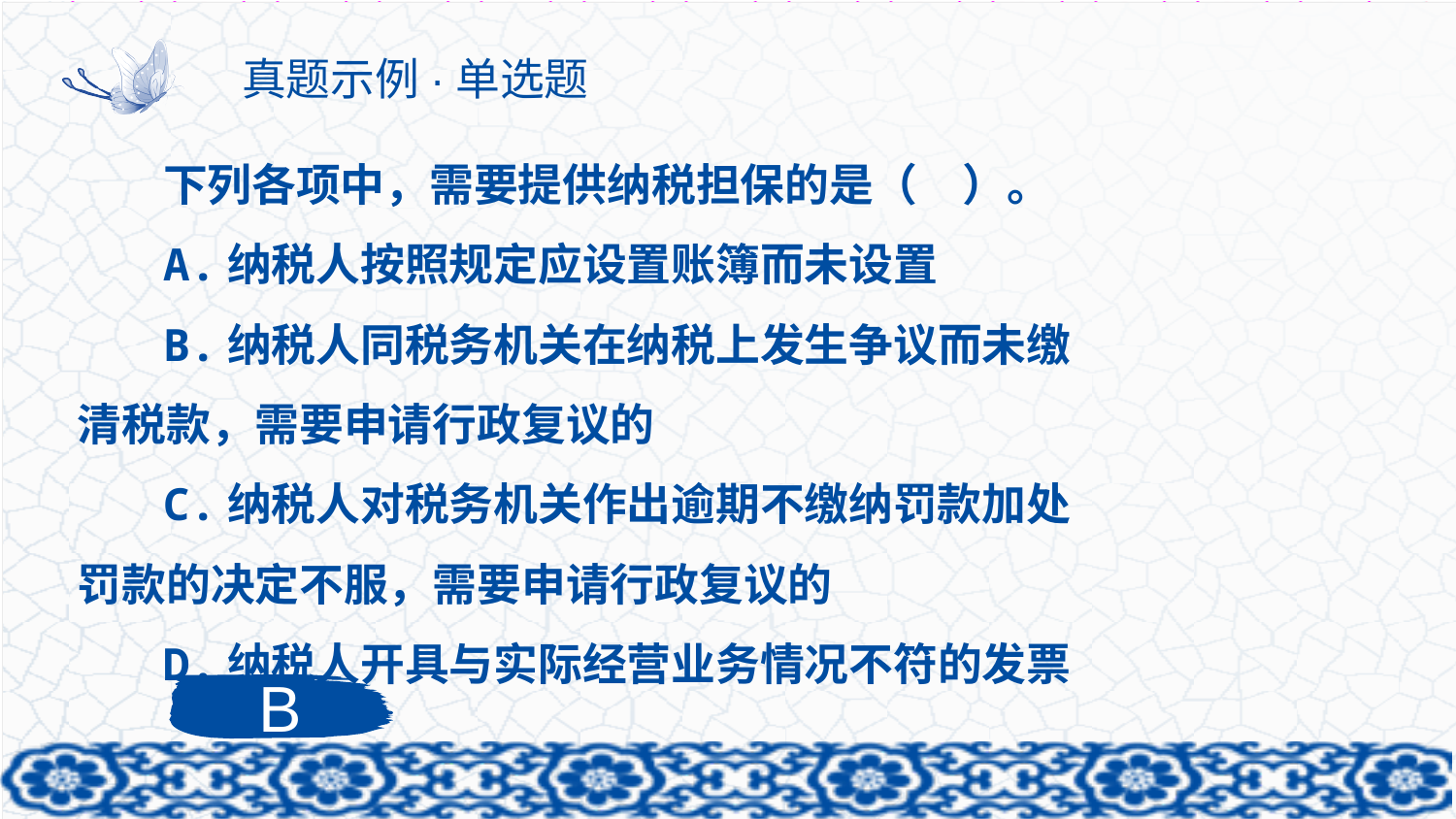

# 真题示例·单选题
下列各项中，需要提供纳税担保的是（　）。
A.纳税人按照规定应设置账簿而未设置
B.纳税人同税务机关在纳税上发生争议而未缴清税款，需要申请行政复议的
C.纳税人对税务机关作出逾期不缴纳罚款加处罚款的决定不服，需要申请行政复议的
D.纳税人开具与实际经营业务情况不符的发票

B